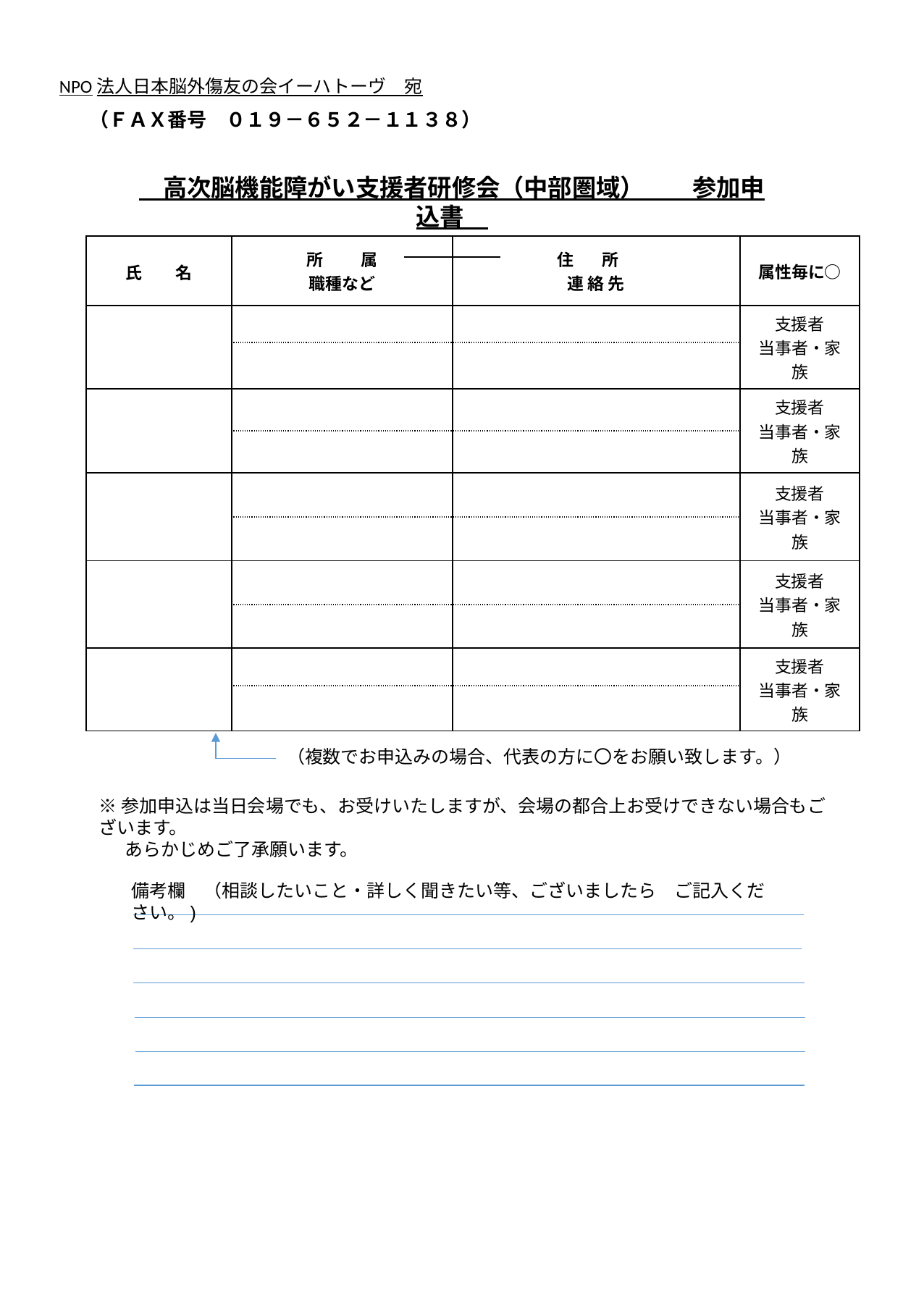

NPO法人日本脳外傷友の会イーハトーヴ　宛
　（ＦＡＸ番号　０１９－６５２－１１３８）
　高次脳機能障がい支援者研修会（中部圏域）　　参加申込書

| 氏　　名 | 所　　 属 職種など | 住 　 所　 連 絡 先 | 属性毎に○ |
| --- | --- | --- | --- |
|  |  |  | 支援者 当事者・家族 |
|  |  |  |  |
|  |  |  | 支援者 当事者・家族 |
|  |  |  |  |
|  |  |  | 支援者 当事者・家族 |
|  |  |  |  |
|  |  |  | 支援者 当事者・家族 |
|  |  |  |  |
|  |  |  | 支援者 当事者・家族 |
|  |  |  |  |
（複数でお申込みの場合、代表の方に〇をお願い致します。）
※参加申込は当日会場でも、お受けいたしますが、会場の都合上お受けできない場合もございます。
 　あらかじめご了承願います。
備考欄　（相談したいこと・詳しく聞きたい等、ございましたら　ご記入ください。)